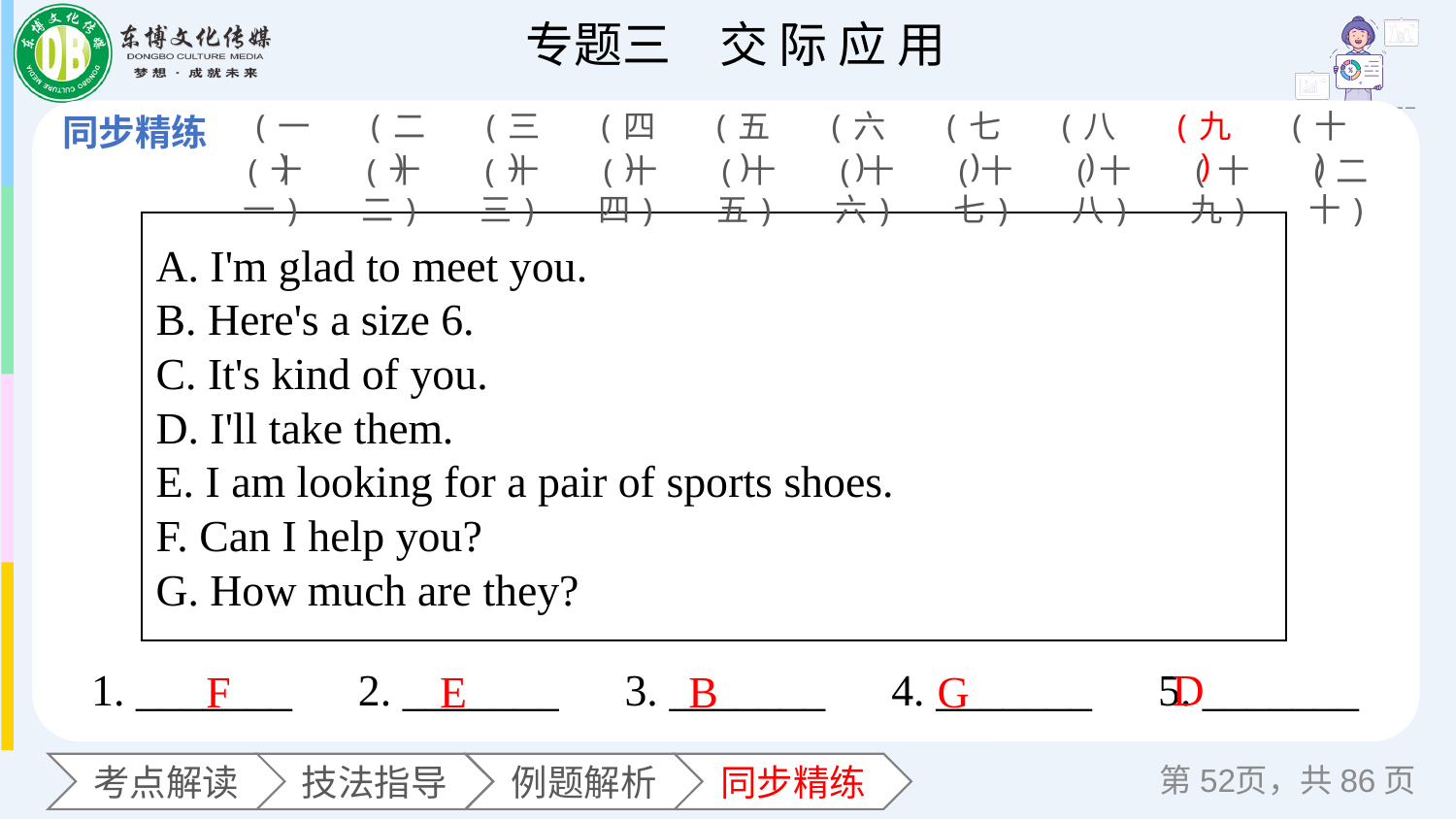

(一)
(二)
(三)
(四)
(五)
(六)
(七)
(八)
(九)
(十)
(十一)
(十二)
(十三)
(十四)
(十五)
(十六)
(十七)
(十八)
(十九)
(二十)
| A. I'm glad to meet you. B. Here's a size 6. C. It's kind of you. D. I'll take them. E. I am looking for a pair of sports shoes. F. Can I help you? G. How much are they? |
| --- |
1. _______　2. _______　3. _______　4. _______　5. _______
D
F
E
B
G
第52页，共86页